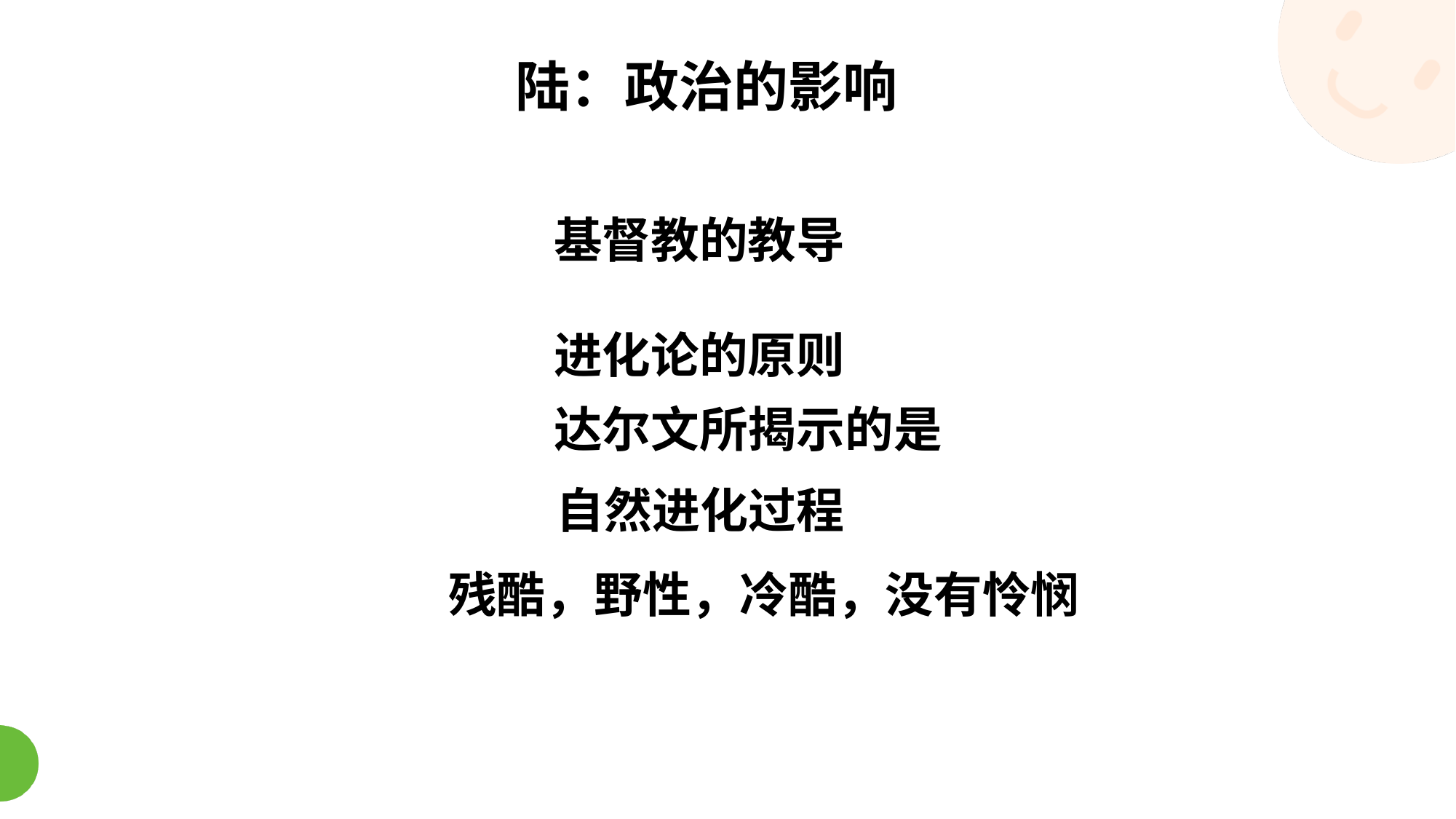

陆：政治的影响
基督教的教导
进化论的原则
达尔文所揭示的是
自然进化过程
残酷，野性，冷酷，没有怜悯